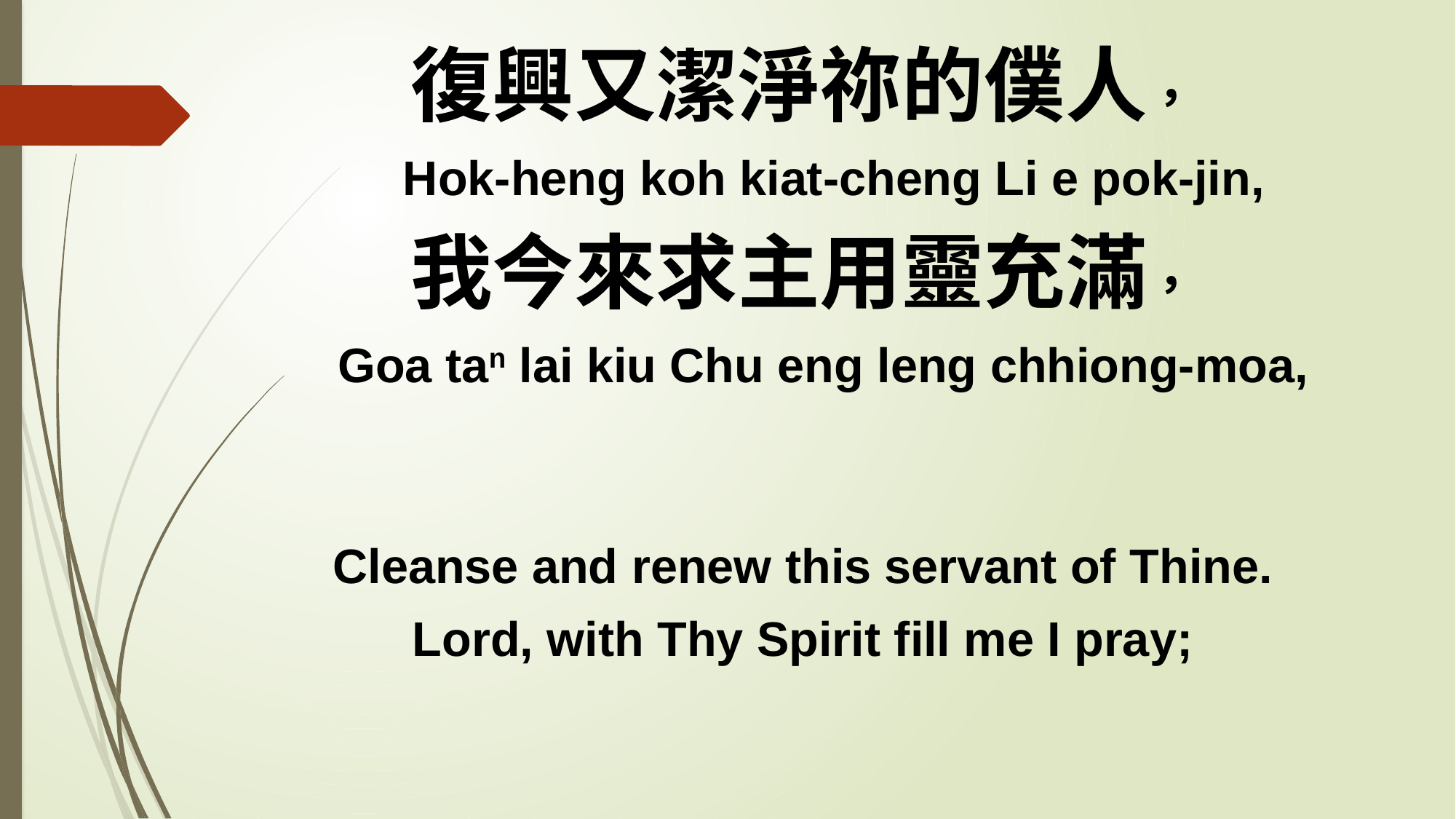

復興又潔淨祢的僕人，
         Hok-heng koh kiat-cheng Li e pok-jin,
我今來求主用靈充滿，
   Goa tan lai kiu Chu eng leng chhiong-moa,

Cleanse and renew this servant of Thine.
Lord, with Thy Spirit fill me I pray;